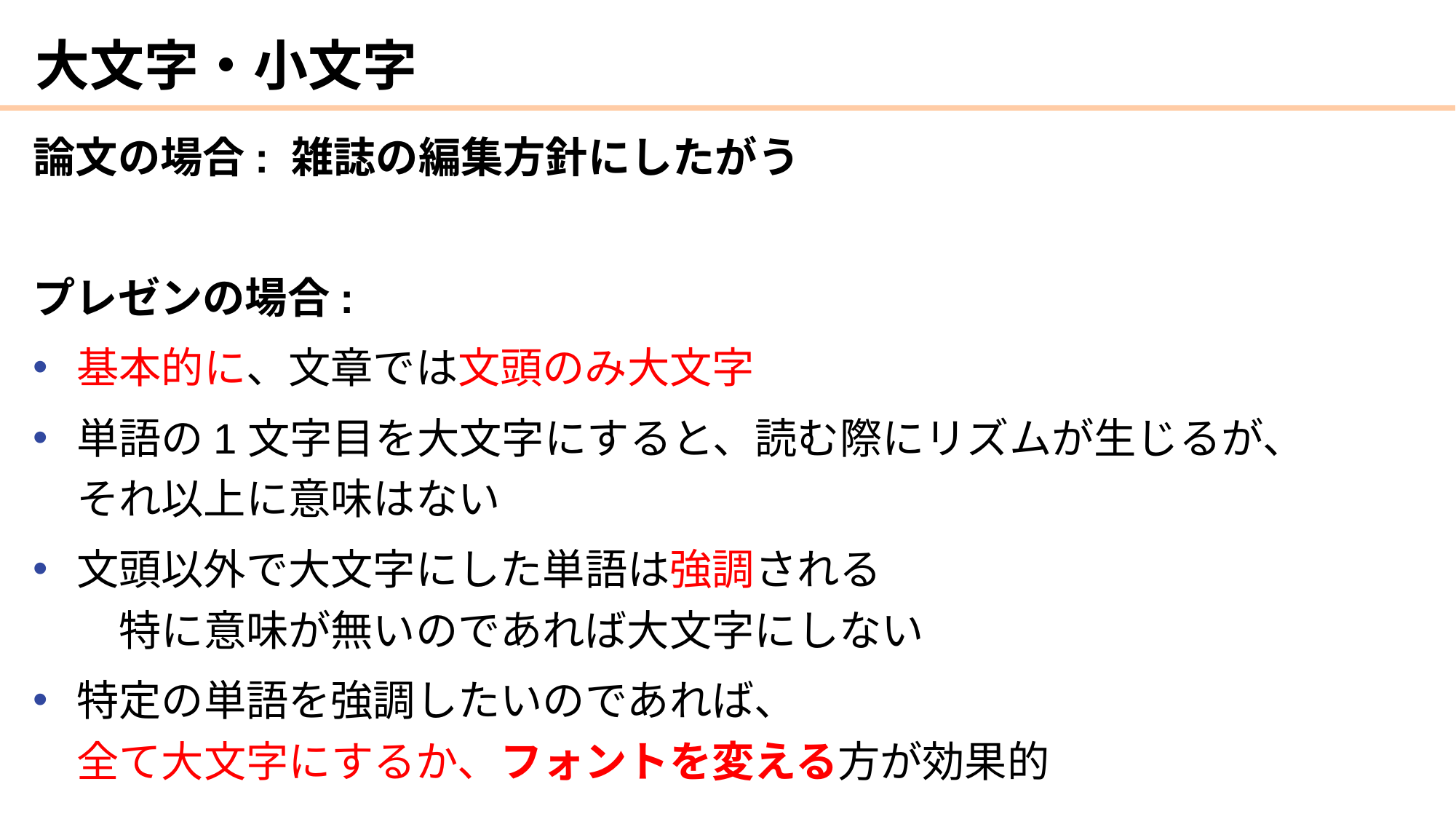

# 大文字・小文字
論文の場合: 雑誌の編集方針にしたがう

プレゼンの場合:
基本的に、文章では文頭のみ大文字
単語の1文字目を大文字にすると、読む際にリズムが生じるが、
それ以上に意味はない
文頭以外で大文字にした単語は強調される
　特に意味が無いのであれば大文字にしない
特定の単語を強調したいのであれば、
全て大文字にするか、フォントを変える方が効果的